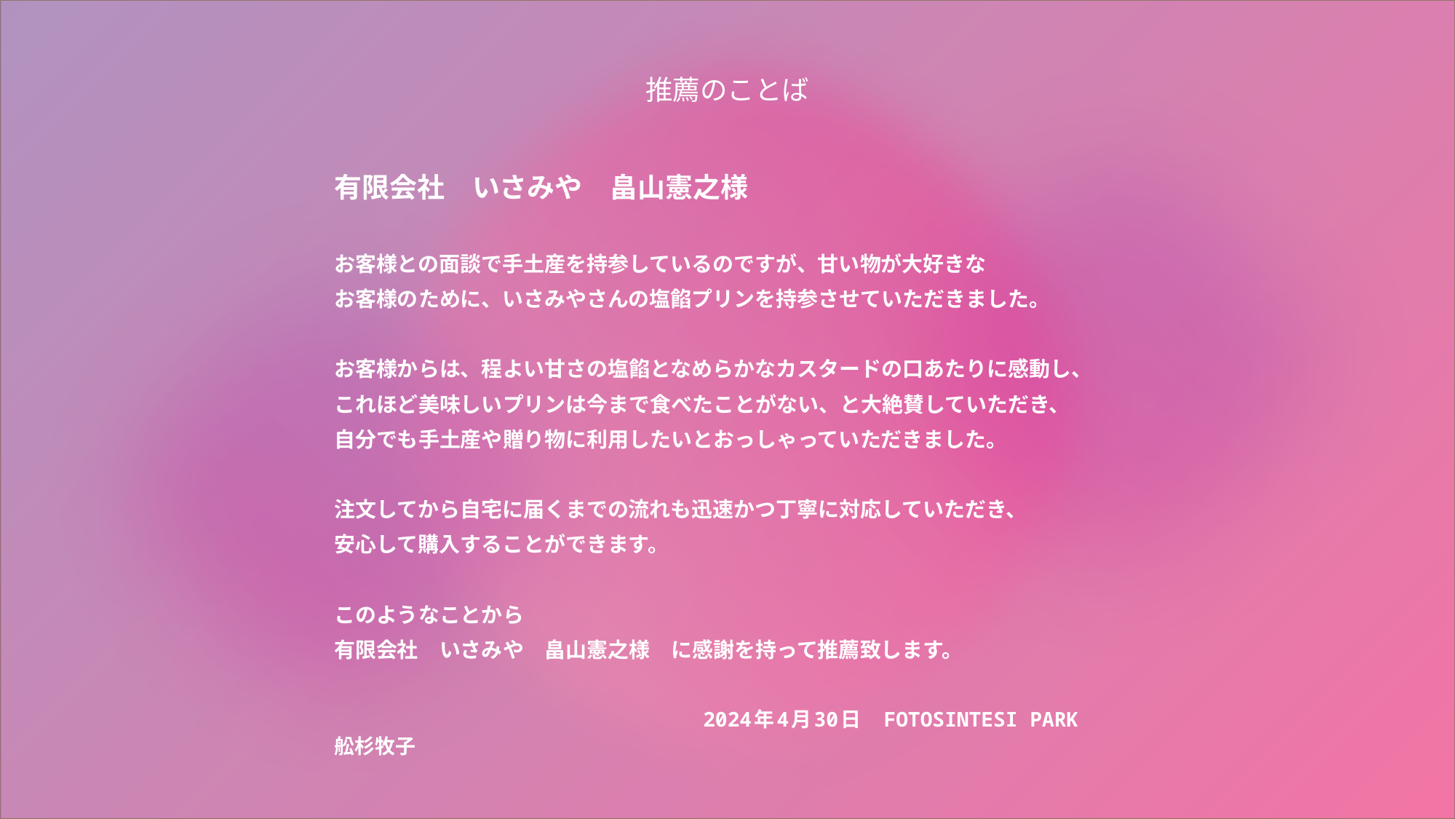

推薦のことば
有限会社　いさみや　畠山憲之様

お客様との面談で手土産を持参しているのですが、甘い物が大好きな
お客様のために、いさみやさんの塩餡プリンを持参させていただきました。

お客様からは、程よい甘さの塩餡となめらかなカスタードの口あたりに感動し、
これほど美味しいプリンは今まで食べたことがない、と大絶賛していただき、
自分でも手土産や贈り物に利用したいとおっしゃっていただきました。

注文してから自宅に届くまでの流れも迅速かつ丁寧に対応していただき、
安心して購入することができます。

このようなことから
有限会社　いさみや　畠山憲之様　に感謝を持って推薦致します。

　　　　　　　　　　　　　　　　　　2024年4月30日　FOTOSINTESI PARK　舩杉牧子